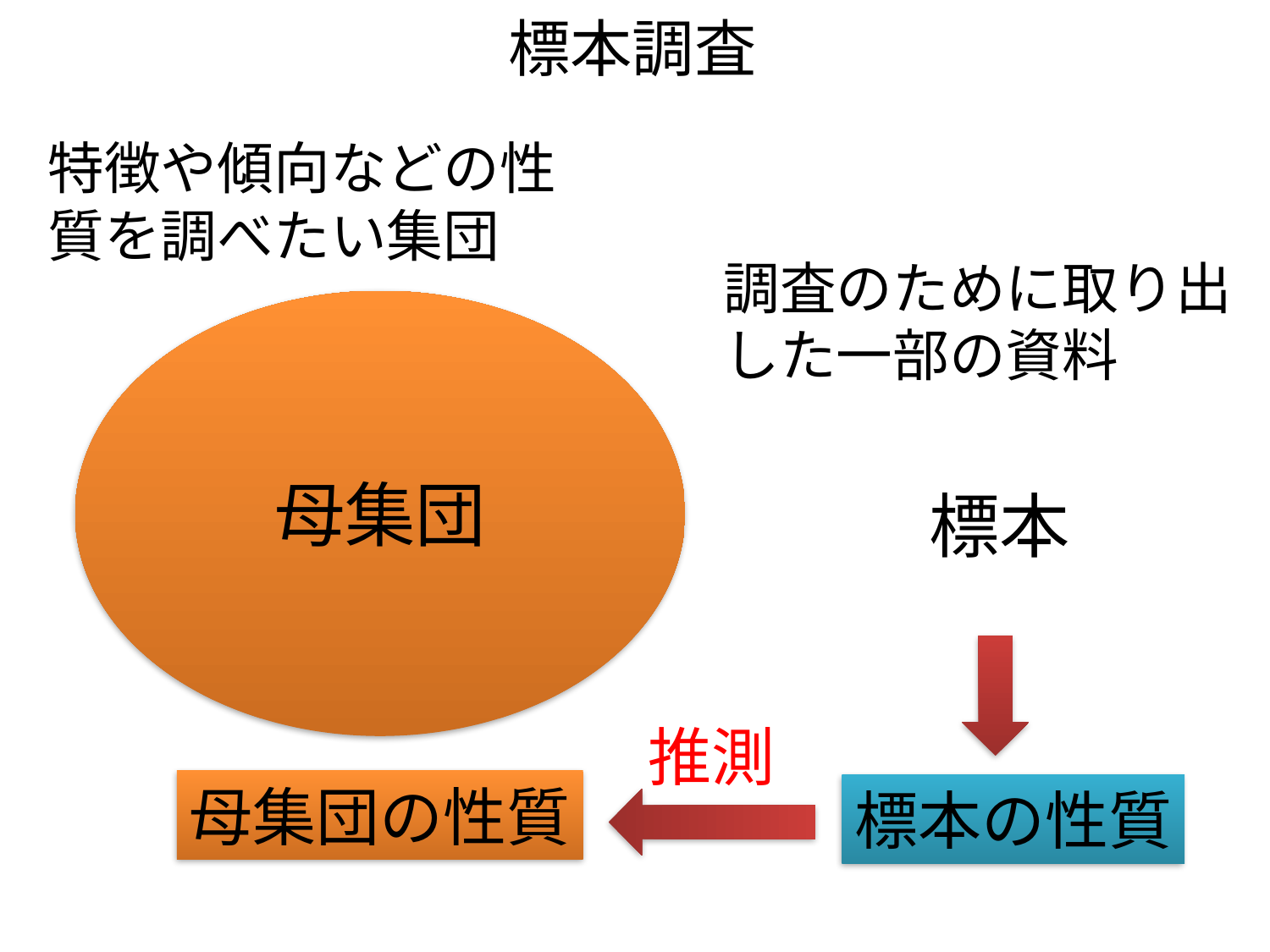

# 標本調査
特徴や傾向などの性質を調べたい集団
調査のために取り出した一部の資料
母集団

標本

推測

母集団の性質
標本の性質